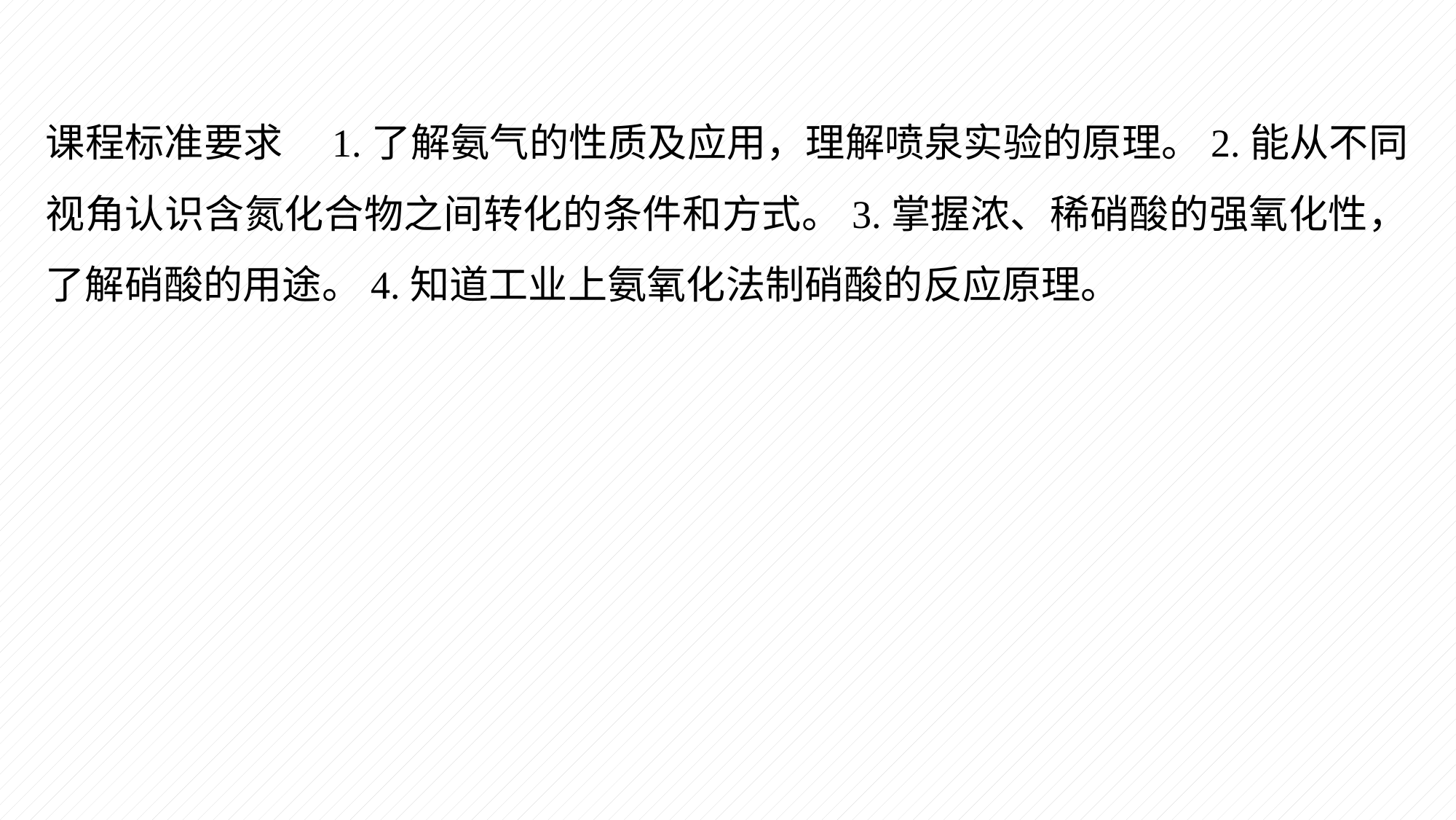

课程标准要求　1.了解氨气的性质及应用，理解喷泉实验的原理。2.能从不同视角认识含氮化合物之间转化的条件和方式。3.掌握浓、稀硝酸的强氧化性，了解硝酸的用途。4.知道工业上氨氧化法制硝酸的反应原理。